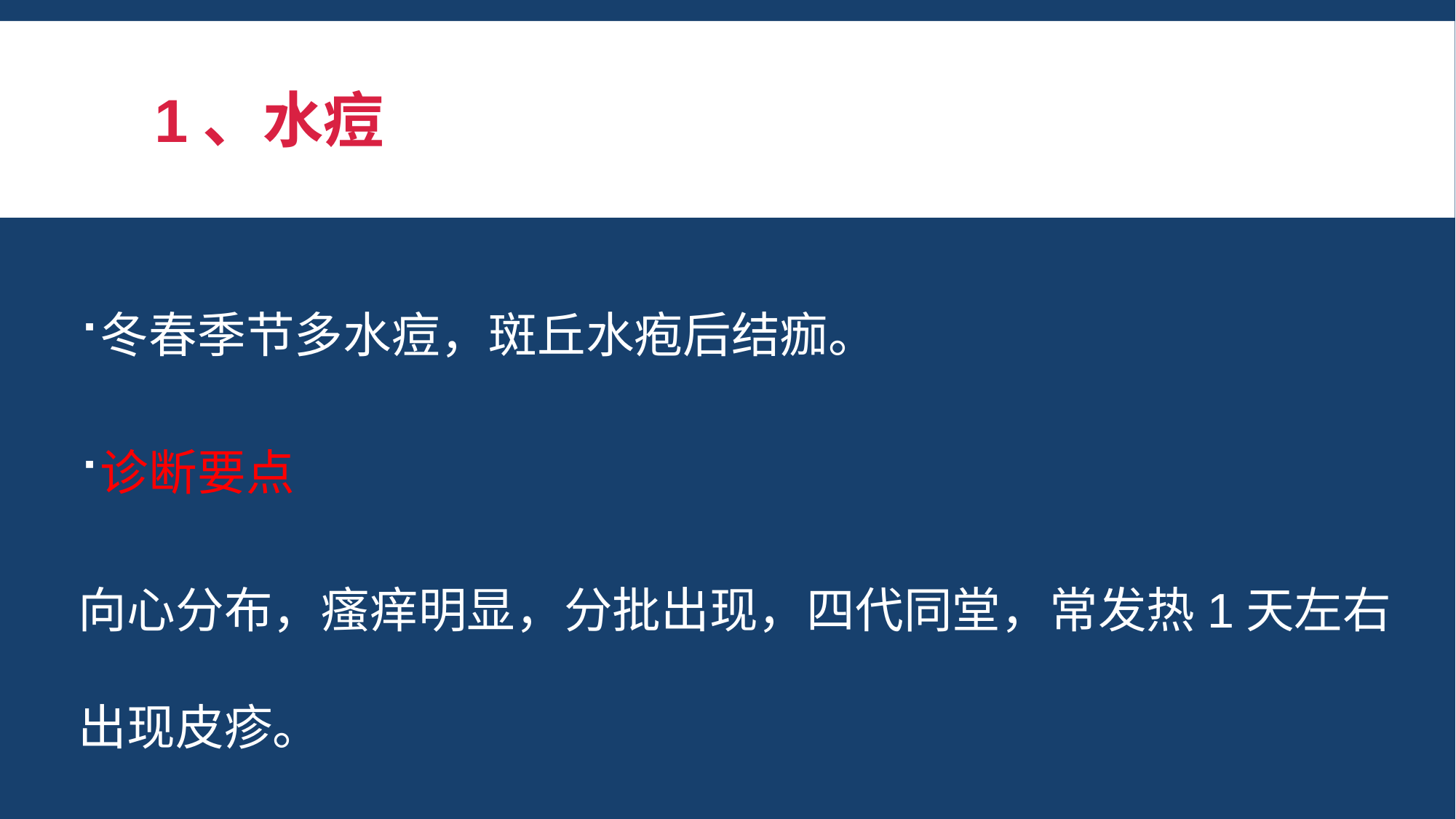

# 1、水痘
冬春季节多水痘，斑丘水疱后结痂。
诊断要点
向心分布，瘙痒明显，分批出现，四代同堂，常发热1天左右出现皮疹。